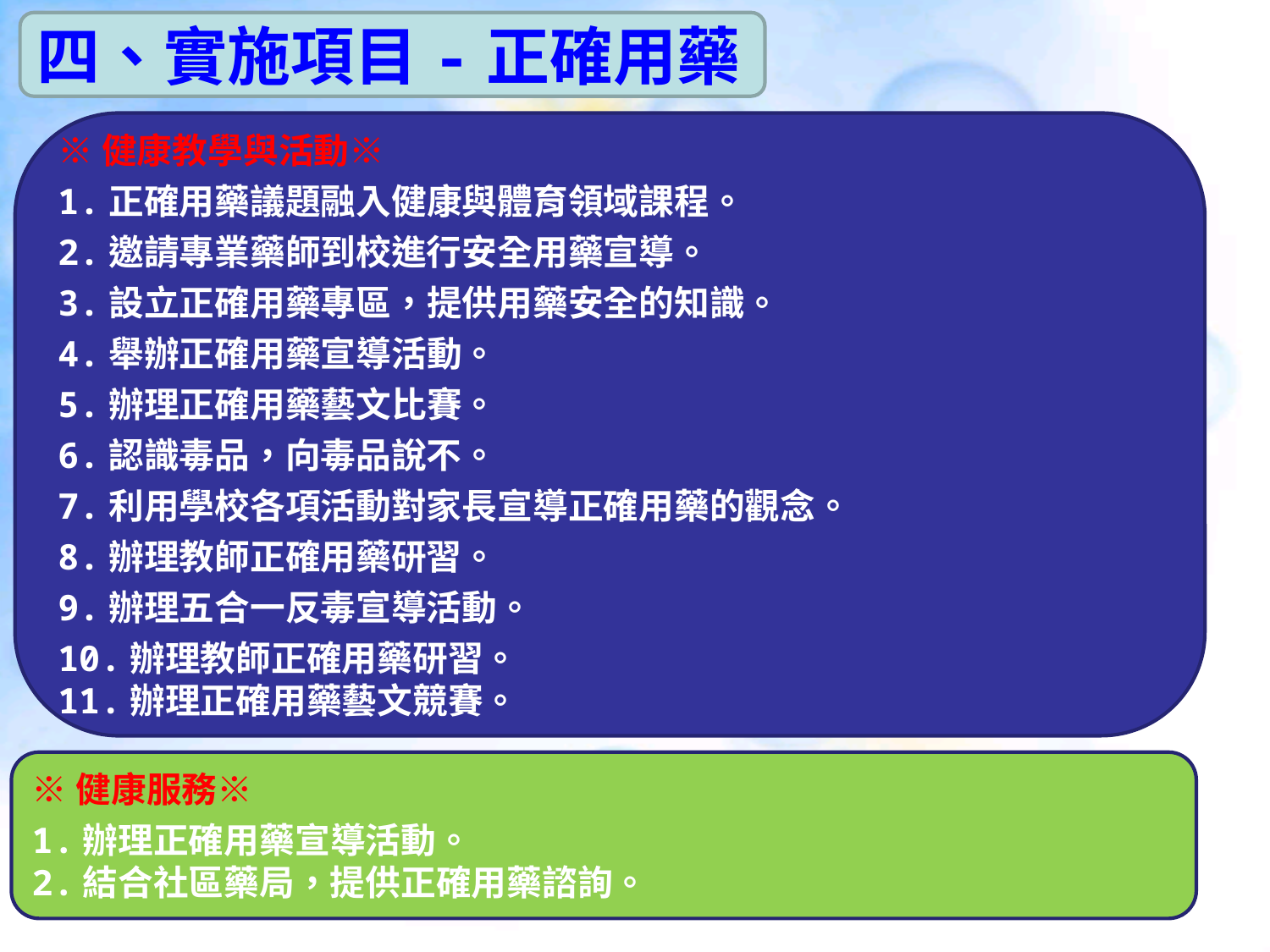

四、實施項目-正確用藥
※健康教學與活動※
1.正確用藥議題融入健康與體育領域課程。
2.邀請專業藥師到校進行安全用藥宣導。
3.設立正確用藥專區，提供用藥安全的知識。
4.舉辦正確用藥宣導活動。
5.辦理正確用藥藝文比賽。
6.認識毒品，向毒品說不。
7.利用學校各項活動對家長宣導正確用藥的觀念。
8.辦理教師正確用藥研習。
9.辦理五合一反毒宣導活動。
10.辦理教師正確用藥研習。
11.辦理正確用藥藝文競賽。

※健康服務※
1.辦理正確用藥宣導活動。
2.結合社區藥局，提供正確用藥諮詢。